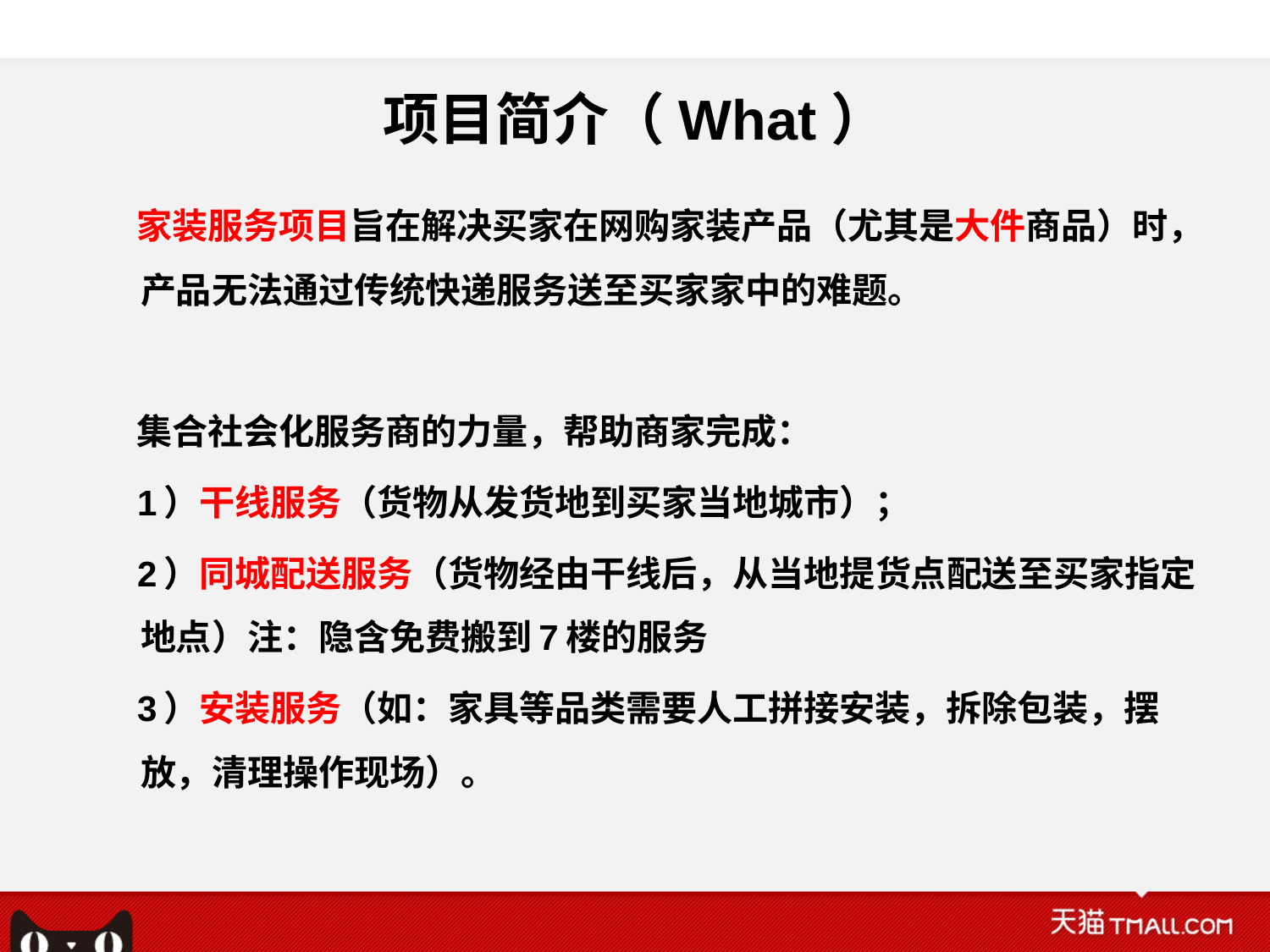

项目简介（What）
    家装服务项目旨在解决买家在网购家装产品（尤其是大件商品）时，产品无法通过传统快递服务送至买家家中的难题。

    集合社会化服务商的力量，帮助商家完成：
    1）干线服务（货物从发货地到买家当地城市）；
    2）同城配送服务（货物经由干线后，从当地提货点配送至买家指定地点）注：隐含免费搬到7楼的服务
    3）安装服务（如：家具等品类需要人工拼接安装，拆除包装，摆放，清理操作现场）。